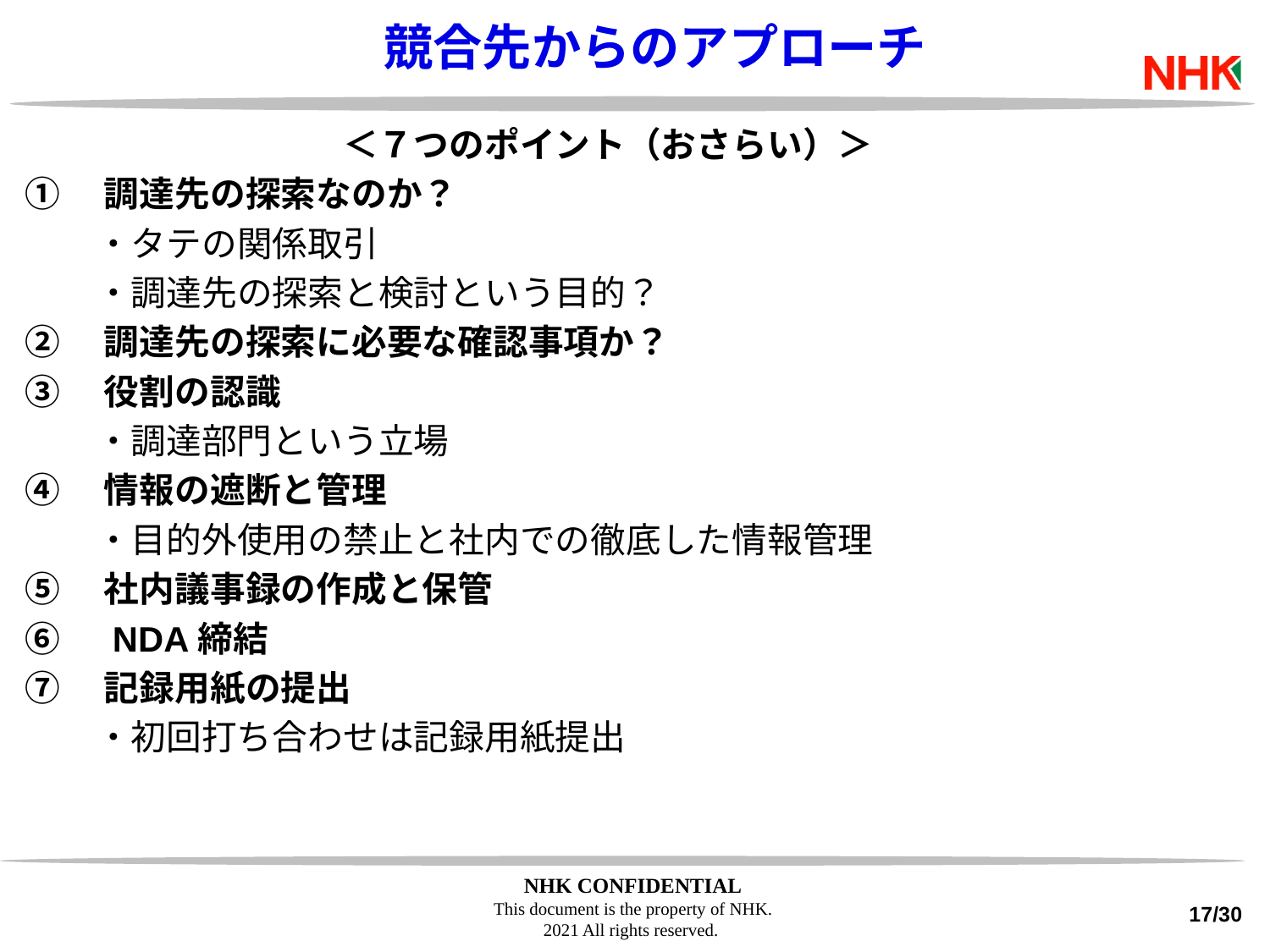

競合先からのアプローチ
　　　　　　　　　＜７つのポイント（おさらい）＞
①　調達先の探索なのか？
　　・タテの関係取引
　　・調達先の探索と検討という目的？
②　調達先の探索に必要な確認事項か？
③　役割の認識
　　・調達部門という立場
④　情報の遮断と管理
　　・目的外使用の禁止と社内での徹底した情報管理
⑤　社内議事録の作成と保管
⑥　NDA締結
⑦　記録用紙の提出
　　・初回打ち合わせは記録用紙提出

17/30